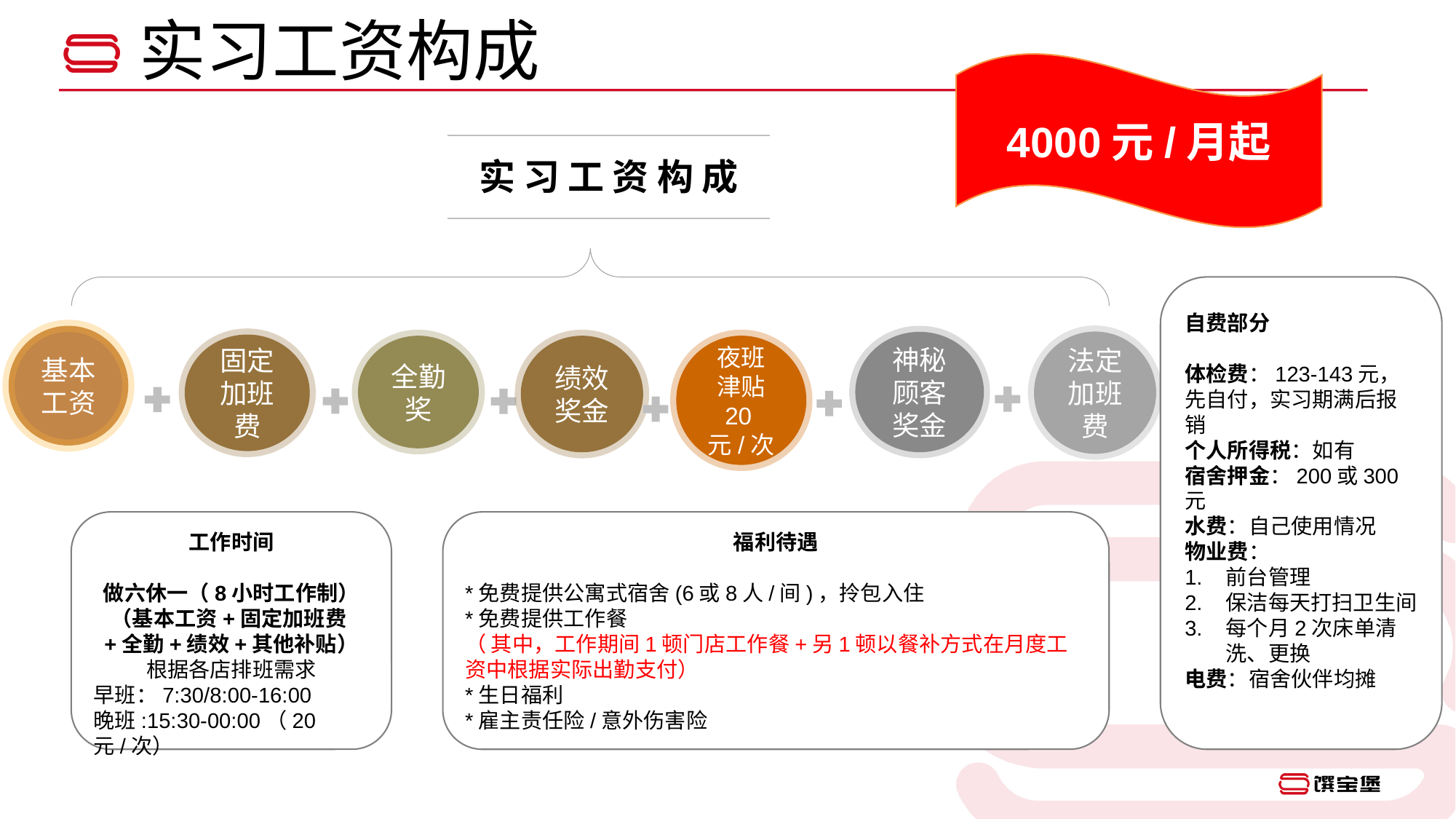

实习工资构成
4000元/月起
实 习 工 资 构 成
自费部分

体检费：123-143元，先自付，实习期满后报销
个人所得税：如有
宿舍押金：200或300元
水费：自己使用情况
物业费：
前台管理
保洁每天打扫卫生间
每个月2次床单清洗、更换
电费：宿舍伙伴均摊

基本
工资
法定加班费
神秘顾客奖金
固定加班费
全勤奖
绩效奖金
夜班
津贴
20元/次

工作时间

做六休一（8小时工作制）
（基本工资+固定加班费+全勤+绩效+其他补贴）
根据各店排班需求
早班：7:30/8:00-16:00
晚班:15:30-00:00（20元/次）
福利待遇

*免费提供公寓式宿舍(6或8人/间)，拎包入住
*免费提供工作餐
（ 其中，工作期间1顿门店工作餐+另1顿以餐补方式在月度工资中根据实际出勤支付）
*生日福利
*雇主责任险/意外伤害险